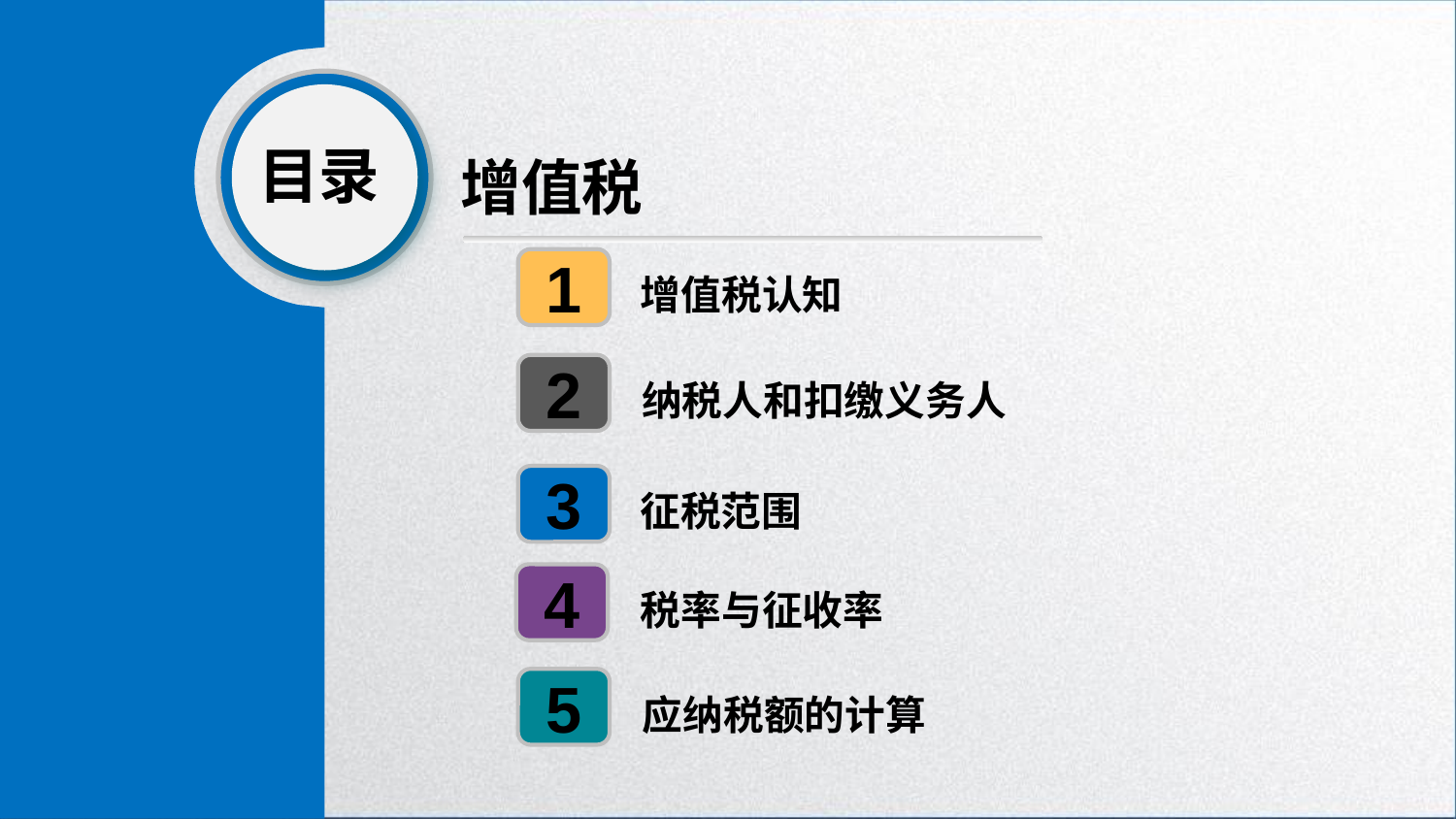

目录
增值税

1
增值税认知
2
纳税人和扣缴义务人
3
征税范围
4
税率与征收率
5
应纳税额的计算